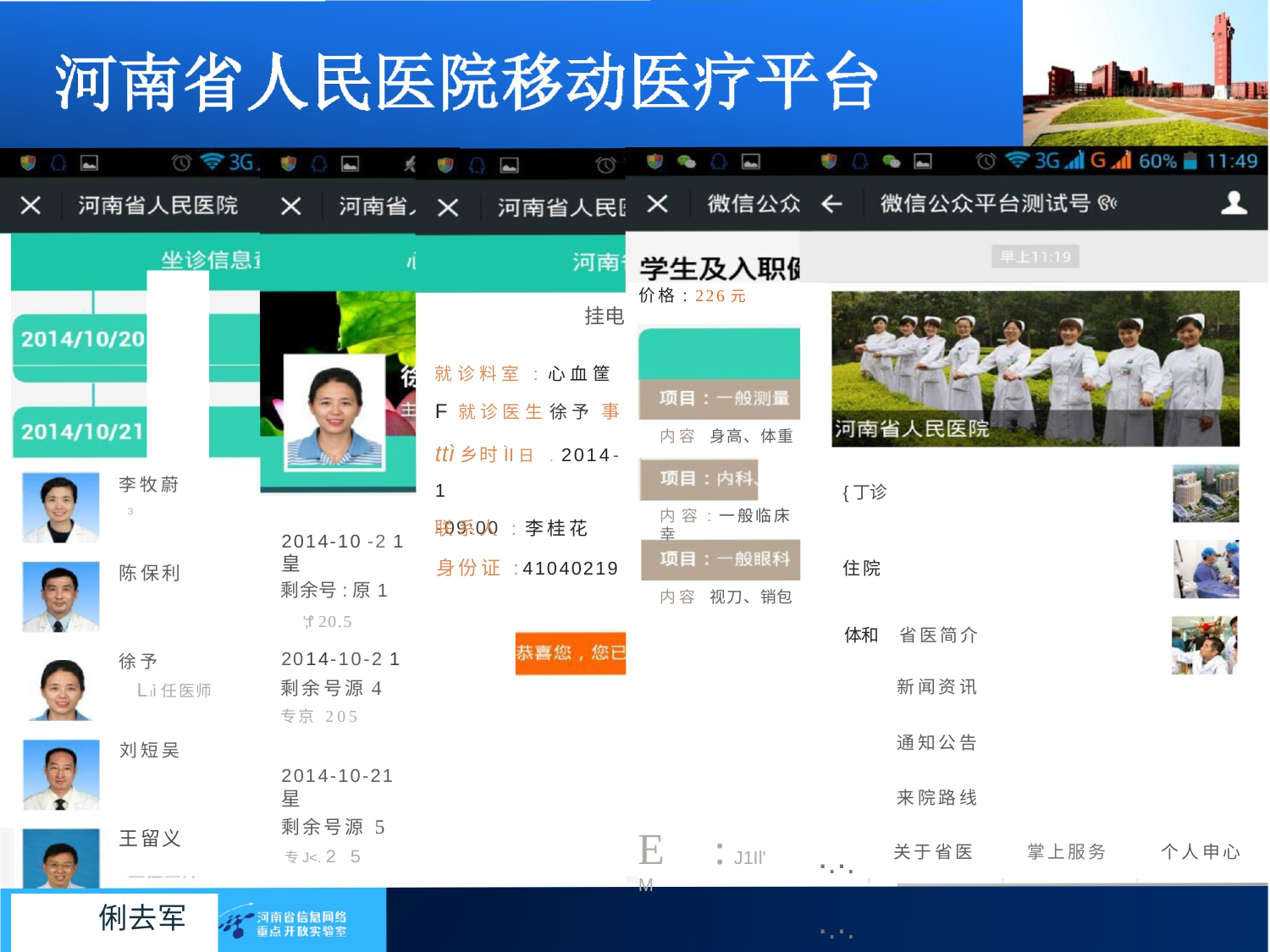

价格: 226元
挂电

就诊料室 :心血筐F 就诊医生	徐予 事ttì乡时ÌI日 . 2014- 1

-09:00
内容  身高、体重

李牧蔚

3
{丁诊
内容:一般临床幸
联系人 :李桂花
2014-10 -2 1皇
剩余号:原1

';f' 20.5

身份证 :41040219
住院

陈保利
内容  视刀、销包

体和	省医简介

2014-10-2 1
剩余号源4
专京 205
徐予
L.lì任医师

新闻资讯
通知公告

刘短吴
2014-10-21 星
剩余号源 5
专J<. 2 5
来院路线
.........
E  :J1Il'M
王留义

个人申心
关于省医
掌上服务
俐去军